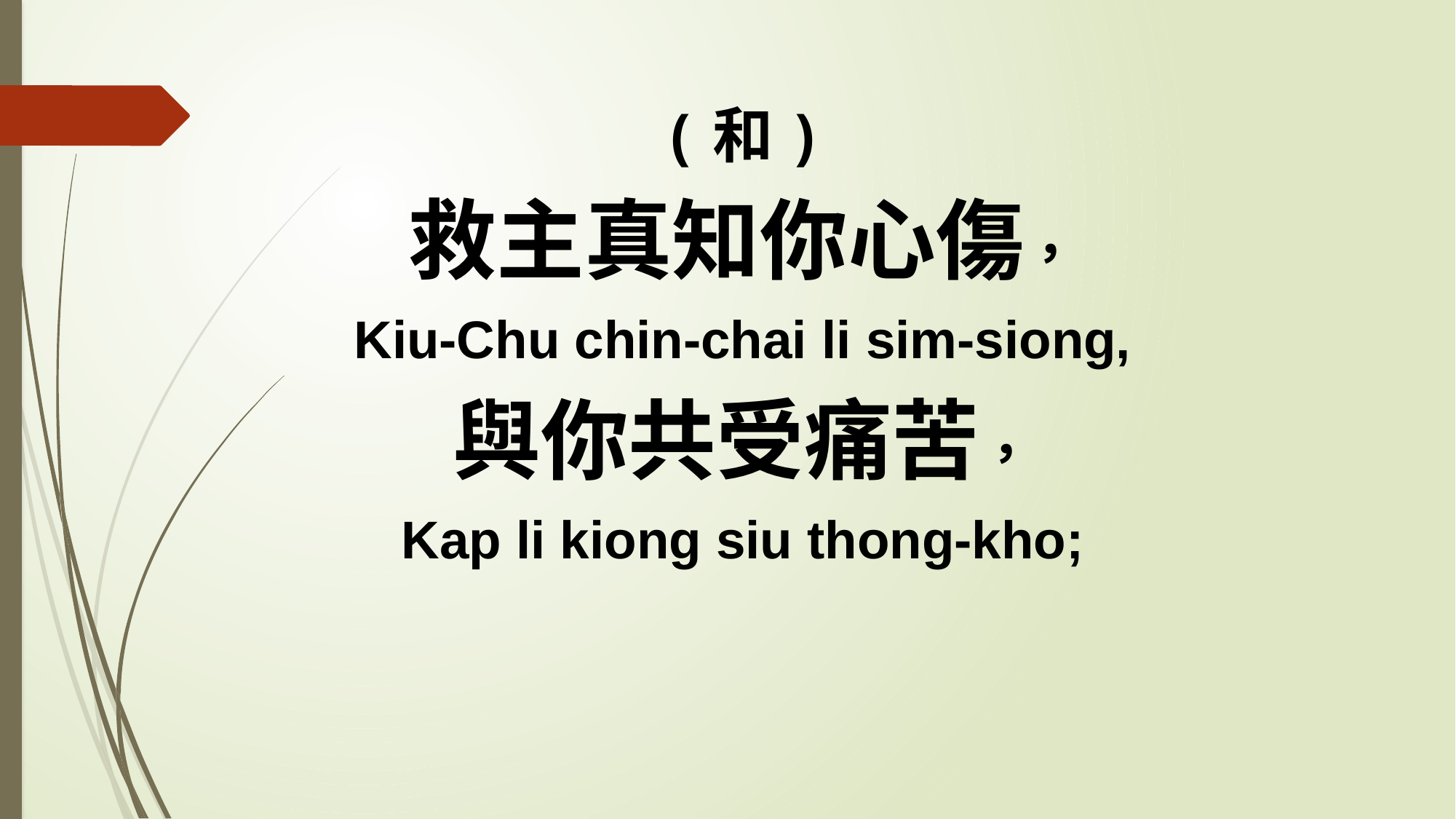

(和)
救主真知你心傷，
Kiu-Chu chin-chai li sim-siong,
與你共受痛苦，
Kap li kiong siu thong-kho;